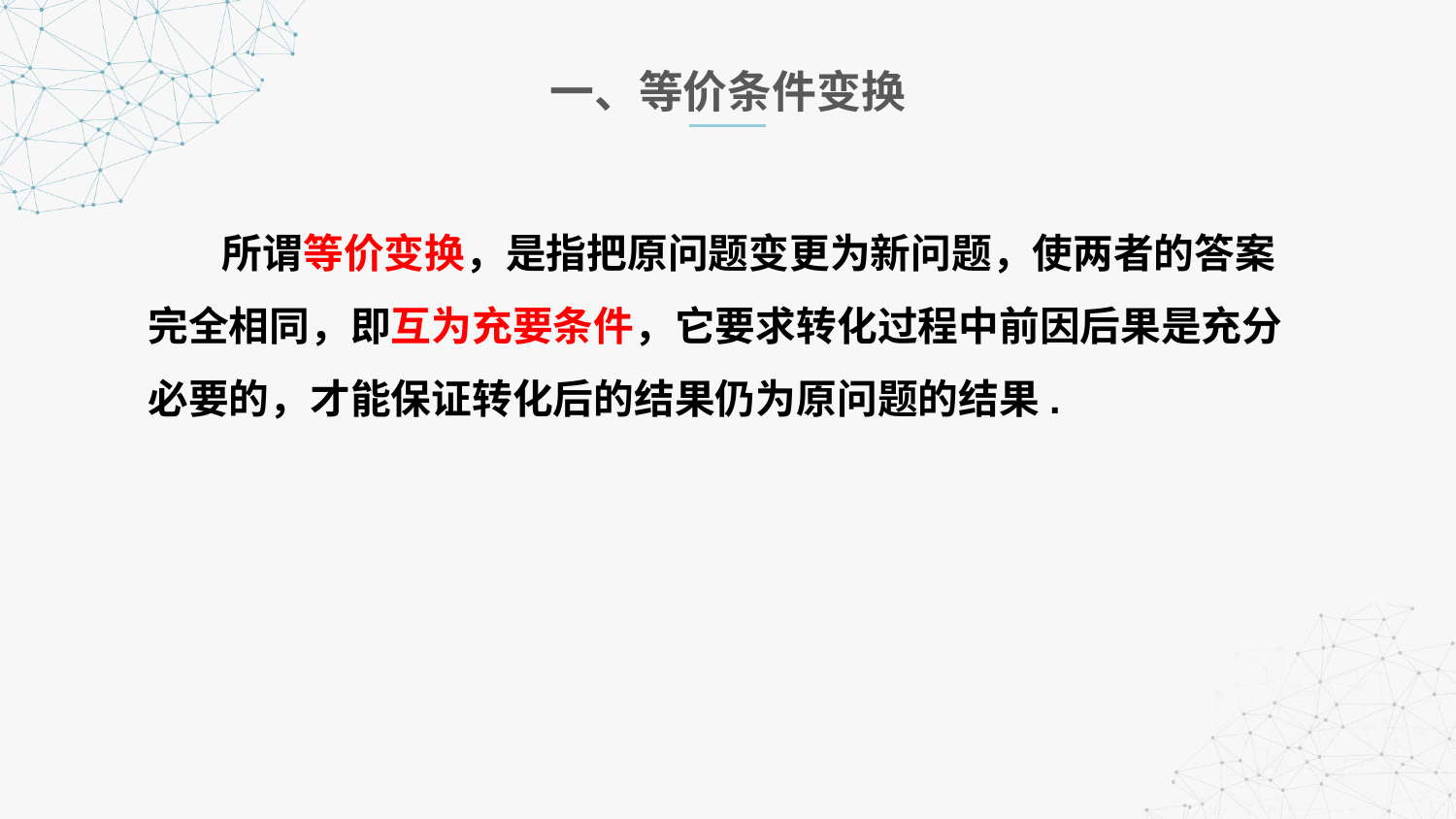

一、等价条件变换
       所谓等价变换，是指把原问题变更为新问题，使两者的答案完全相同，即互为充要条件，它要求转化过程中前因后果是充分必要的，才能保证转化后的结果仍为原问题的结果.